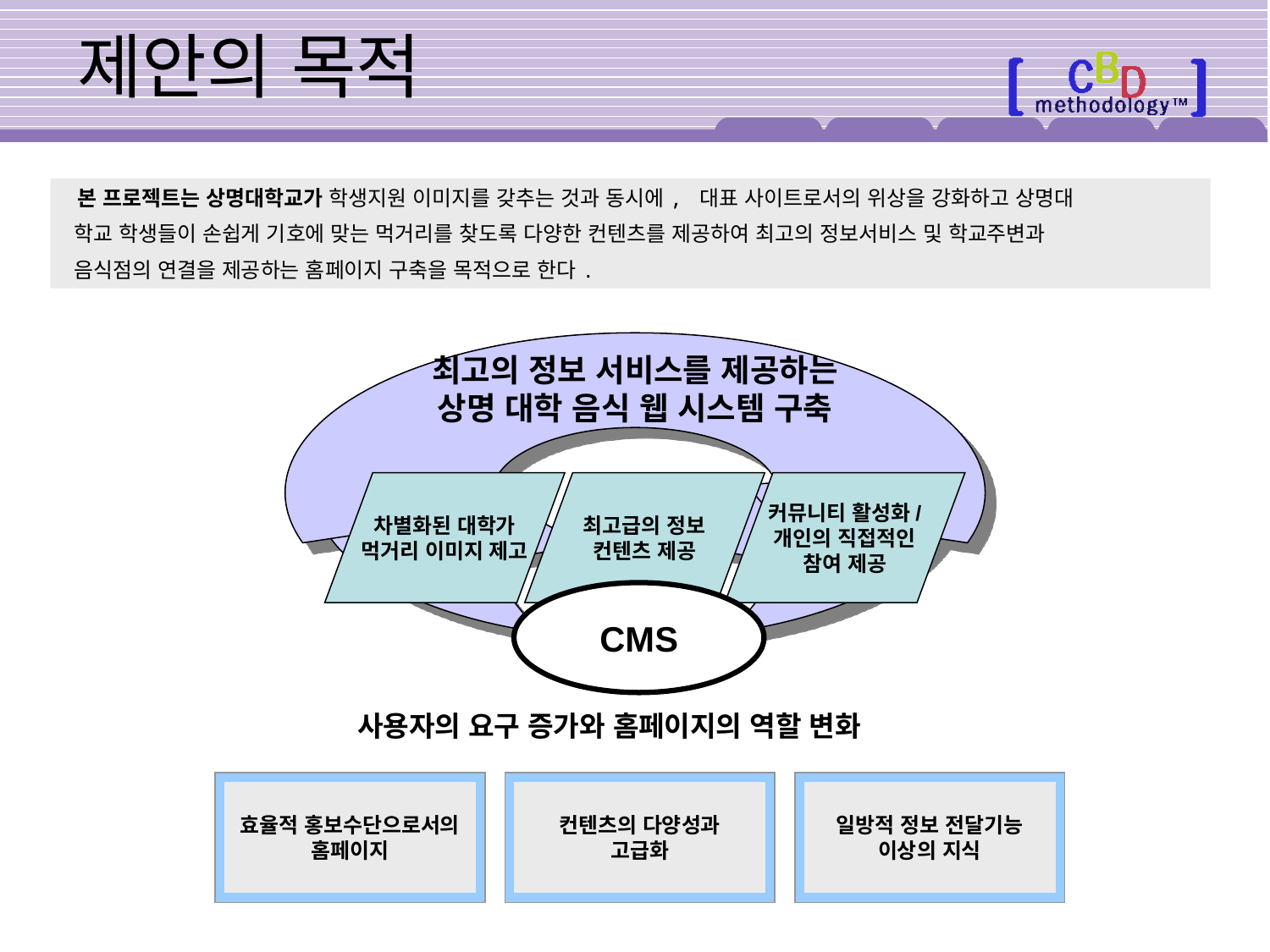

제안의 목적
  본 프로젝트는 상명대학교가 학생지원 이미지를 갖추는 것과 동시에, 대표 사이트로서의 위상을 강화하고 상명대
 학교 학생들이 손쉽게 기호에 맞는 먹거리를 찾도록 다양한 컨텐츠를 제공하여 최고의 정보서비스 및 학교주변과
 음식점의 연결을 제공하는 홈페이지 구축을 목적으로 한다.

최고의 정보 서비스를 제공하는
상명 대학 음식 웹 시스템 구축
차별화된 대학가
먹거리 이미지 제고
최고급의 정보
컨텐츠 제공
커뮤니티 활성화/
개인의 직접적인
참여 제공
CMS
사용자의 요구 증가와 홈페이지의 역할 변화

효율적 홍보수단으로서의
홈페이지

컨텐츠의 다양성과
고급화

일방적 정보 전달기능
이상의 지식